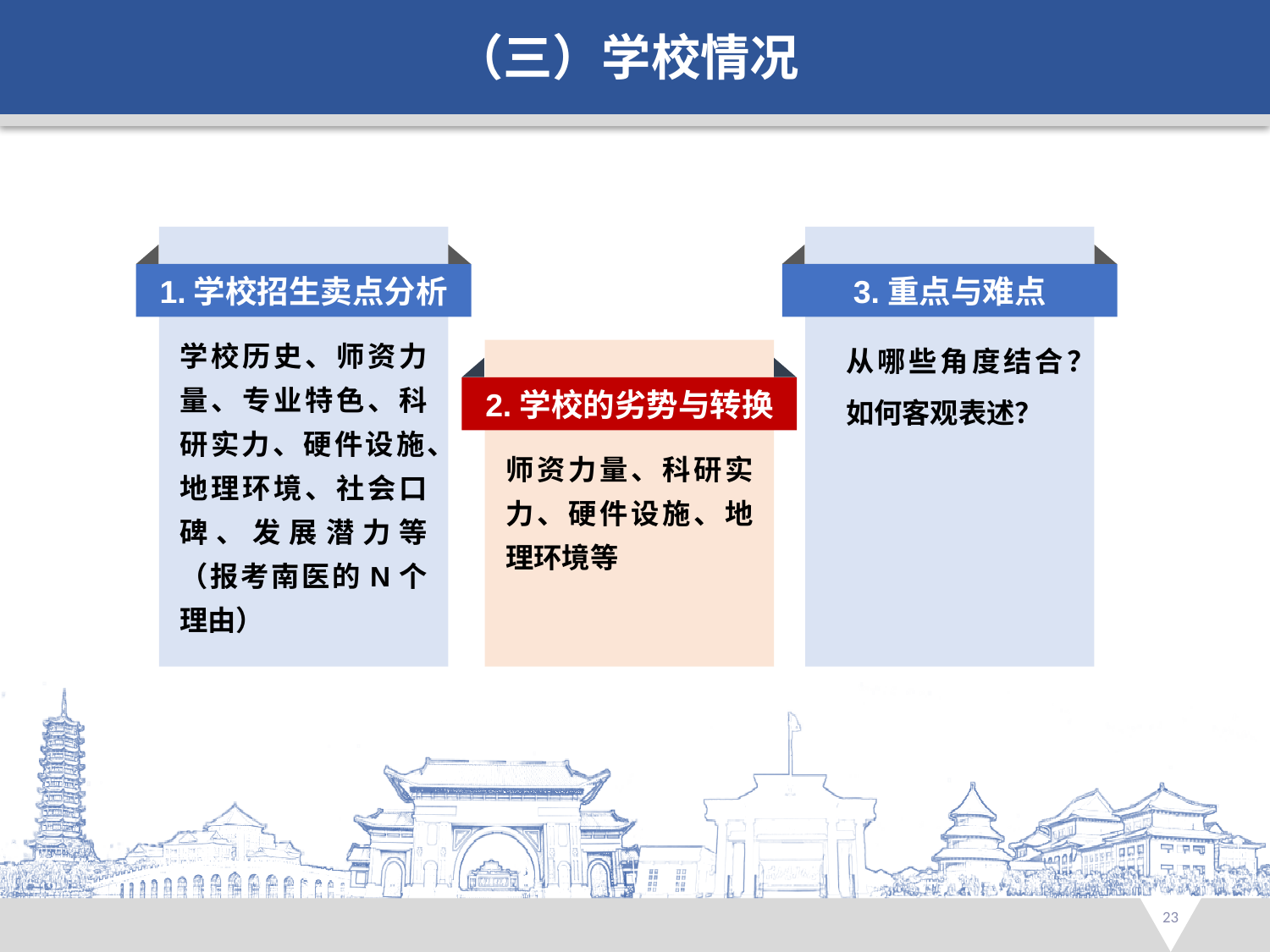

（三）学校情况

1.学校招生卖点分析

3.重点与难点
学校历史、师资力量、专业特色、科研实力、硬件设施、地理环境、社会口碑、发展潜力等（报考南医的N个理由）
从哪些角度结合？
如何客观表述？

2.学校的劣势与转换
师资力量、科研实力、硬件设施、地理环境等
23